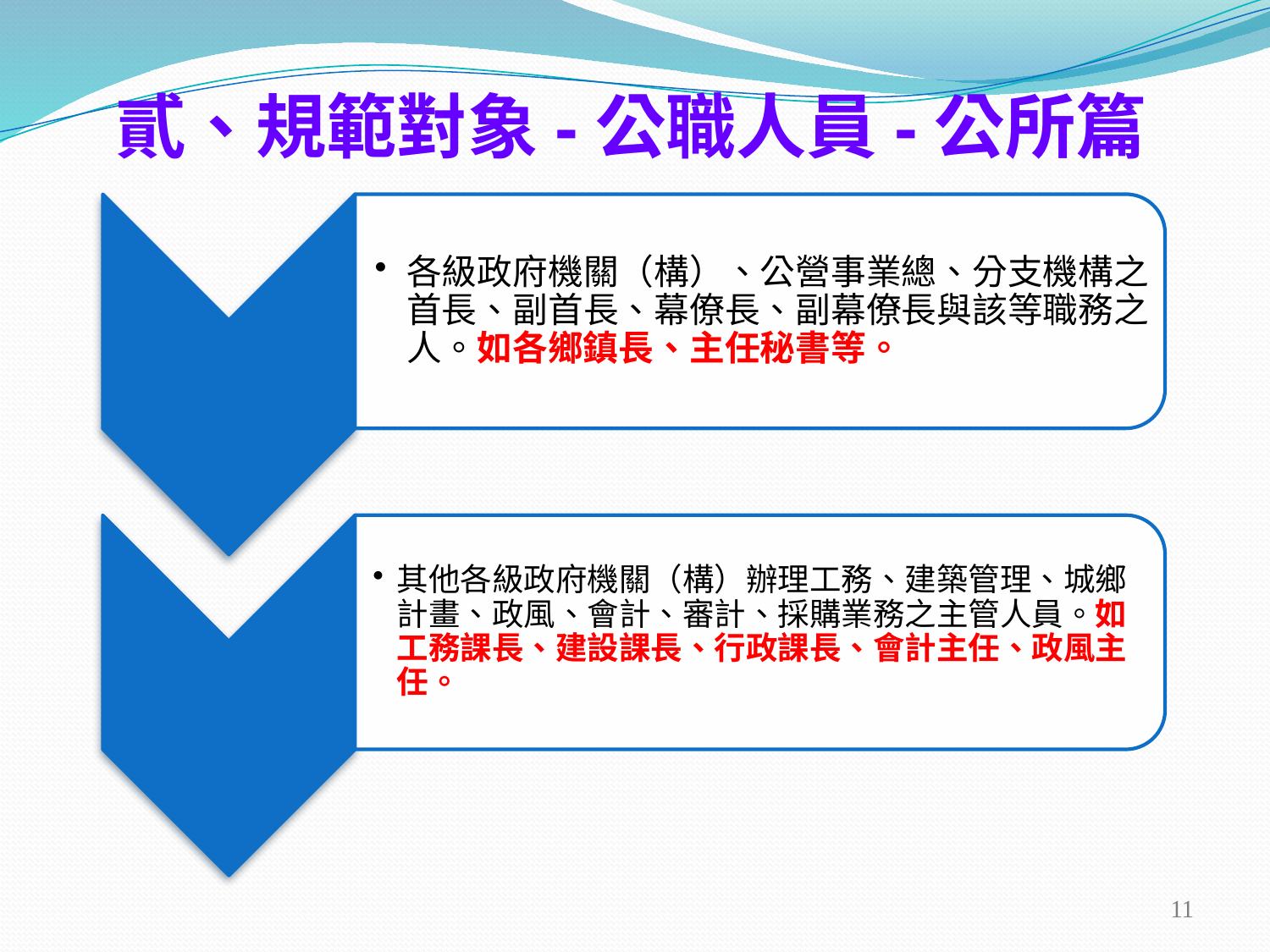

貳、規範對象-公職人員-公所篇

各級政府機關（構）、公營事業總、分支機構之首長、副首長、幕僚長、副幕僚長與該等職務之人。如各鄉鎮長、主任秘書等。

其他各級政府機關（構）辦理工務、建築管理、城鄉計畫、政風、會計、審計、採購業務之主管人員。如工務課長、建設課長、行政課長、會計主任、政風主任。
11